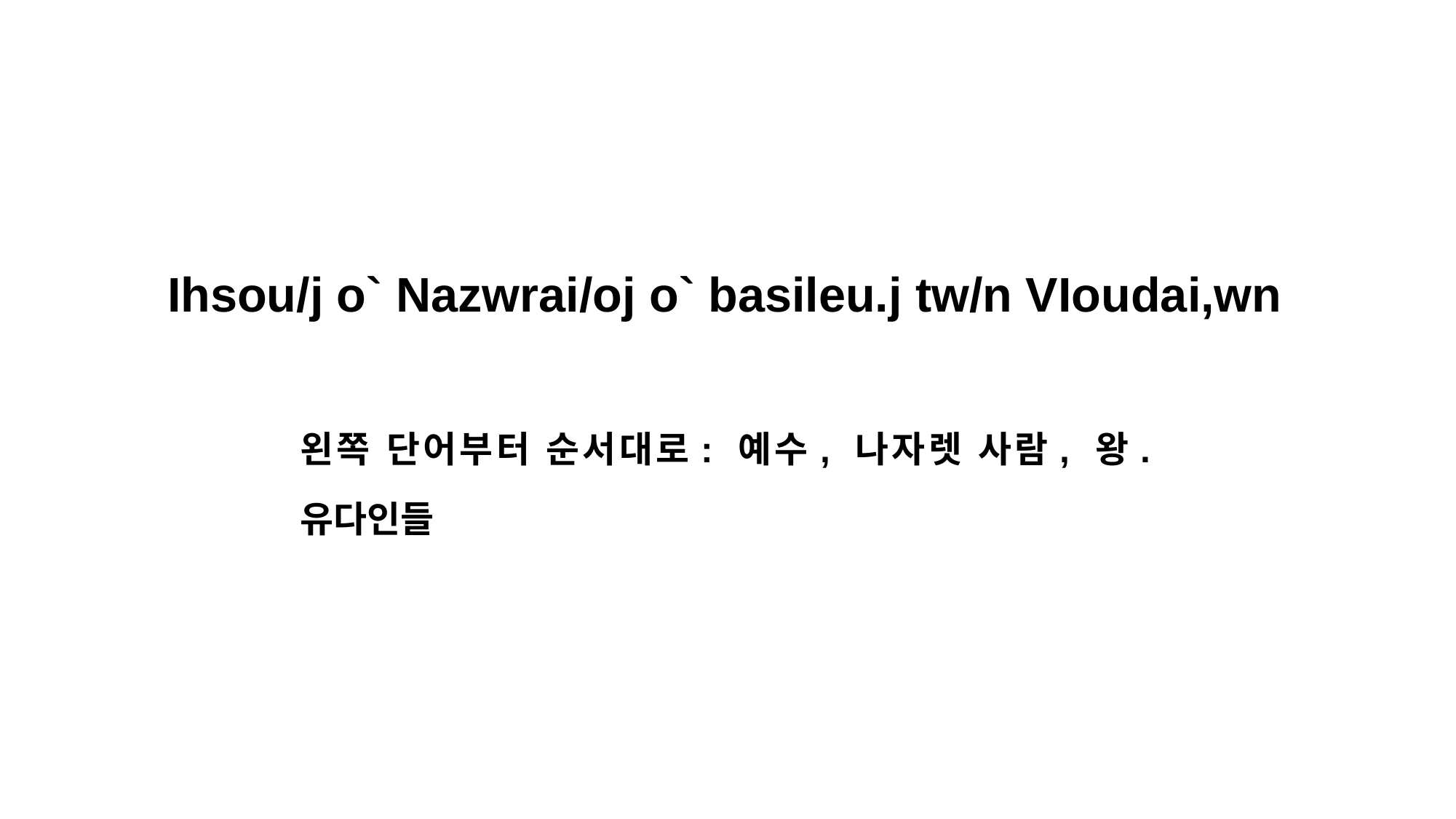

Ihsou/j o` Nazwrai/oj o` basileu.j tw/n VIoudai,wn
왼쪽 단어부터 순서대로: 예수, 나자렛 사람, 왕. 유다인들